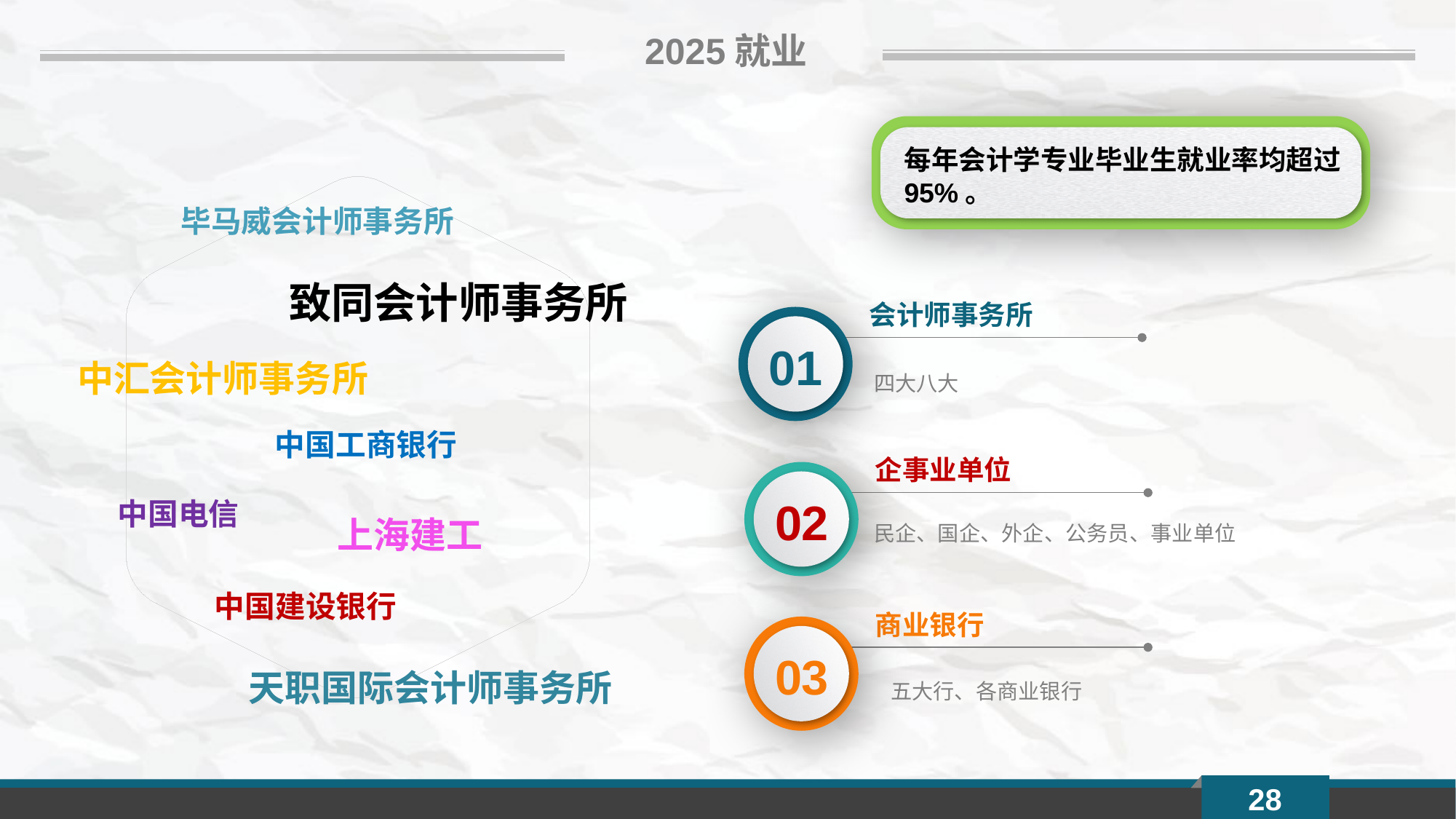

2025就业

每年会计学专业毕业生就业率均超过95%。

毕马威会计师事务所
致同会计师事务所
会计师事务所

01
中汇会计师事务所
四大八大
中国工商银行
企事业单位

02
中国电信
上海建工
民企、国企、外企、公务员、事业单位
中国建设银行
商业银行

03
天职国际会计师事务所
五大行、各商业银行

28